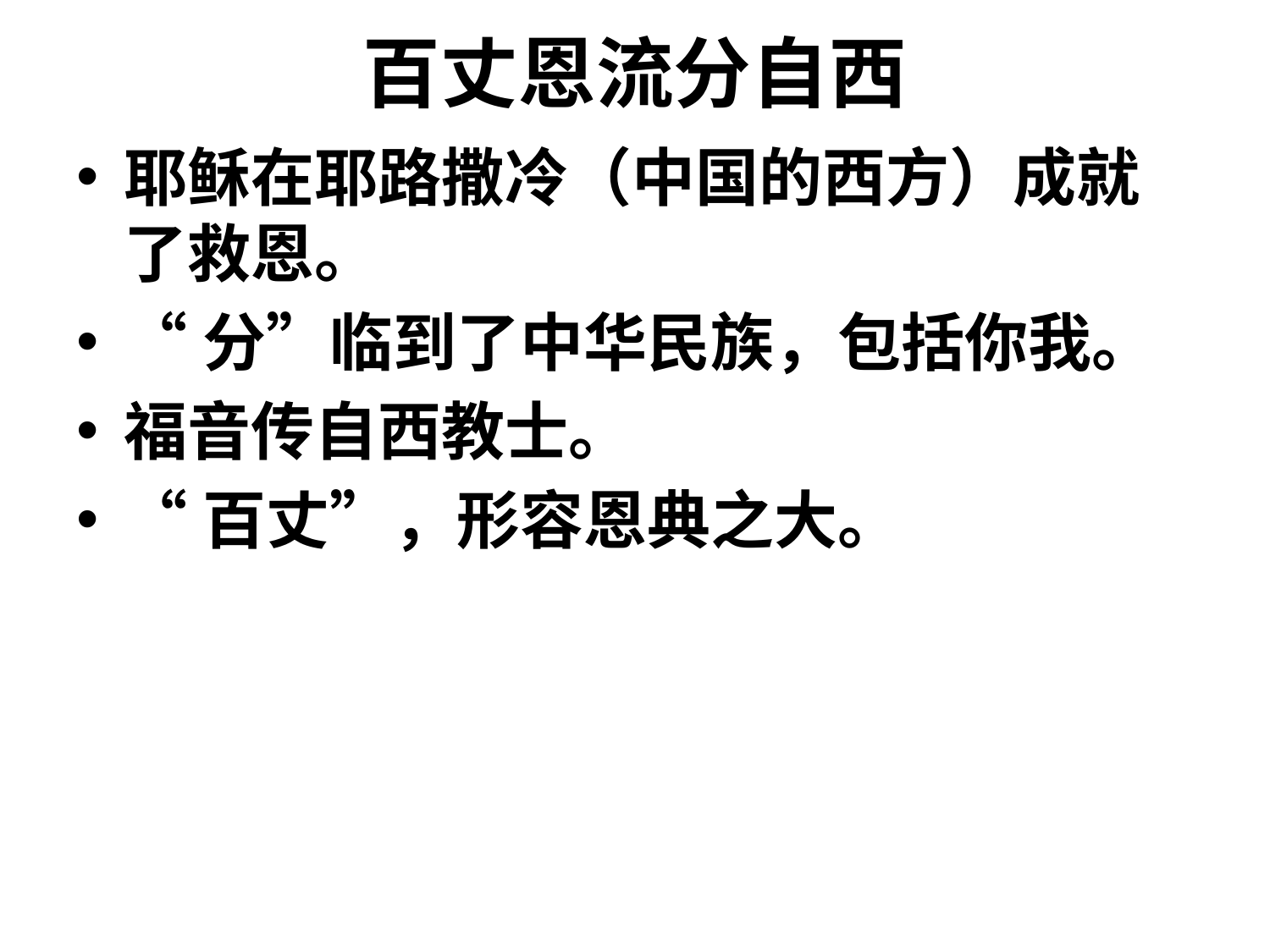

# 百丈恩流分自西
耶稣在耶路撒冷（中国的西方）成就了救恩。
“分”临到了中华民族，包括你我。
福音传自西教士。
“百丈”，形容恩典之大。